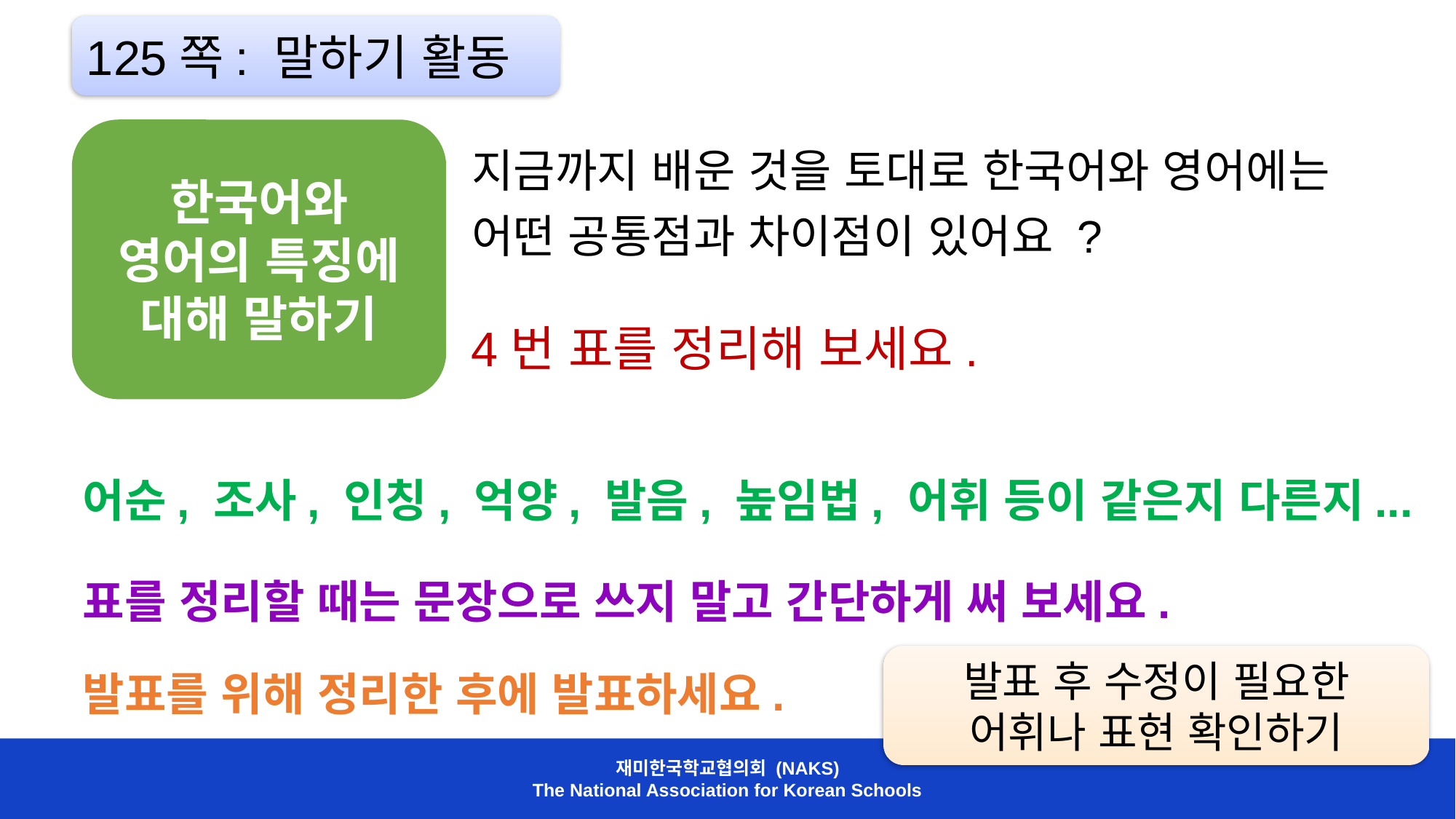

125쪽: 말하기 활동
한국어와 영어의 특징에 대해 말하기
지금까지 배운 것을 토대로 한국어와 영어에는 어떤 공통점과 차이점이 있어요 ?
4번 표를 정리해 보세요.
어순, 조사, 인칭, 억양, 발음, 높임법, 어휘 등이 같은지 다른지...
표를 정리할 때는 문장으로 쓰지 말고 간단하게 써 보세요.
발표 후 수정이 필요한 어휘나 표현 확인하기
발표를 위해 정리한 후에 발표하세요.
재미한국학교협의회 (NAKS)
The National Association for Korean Schools